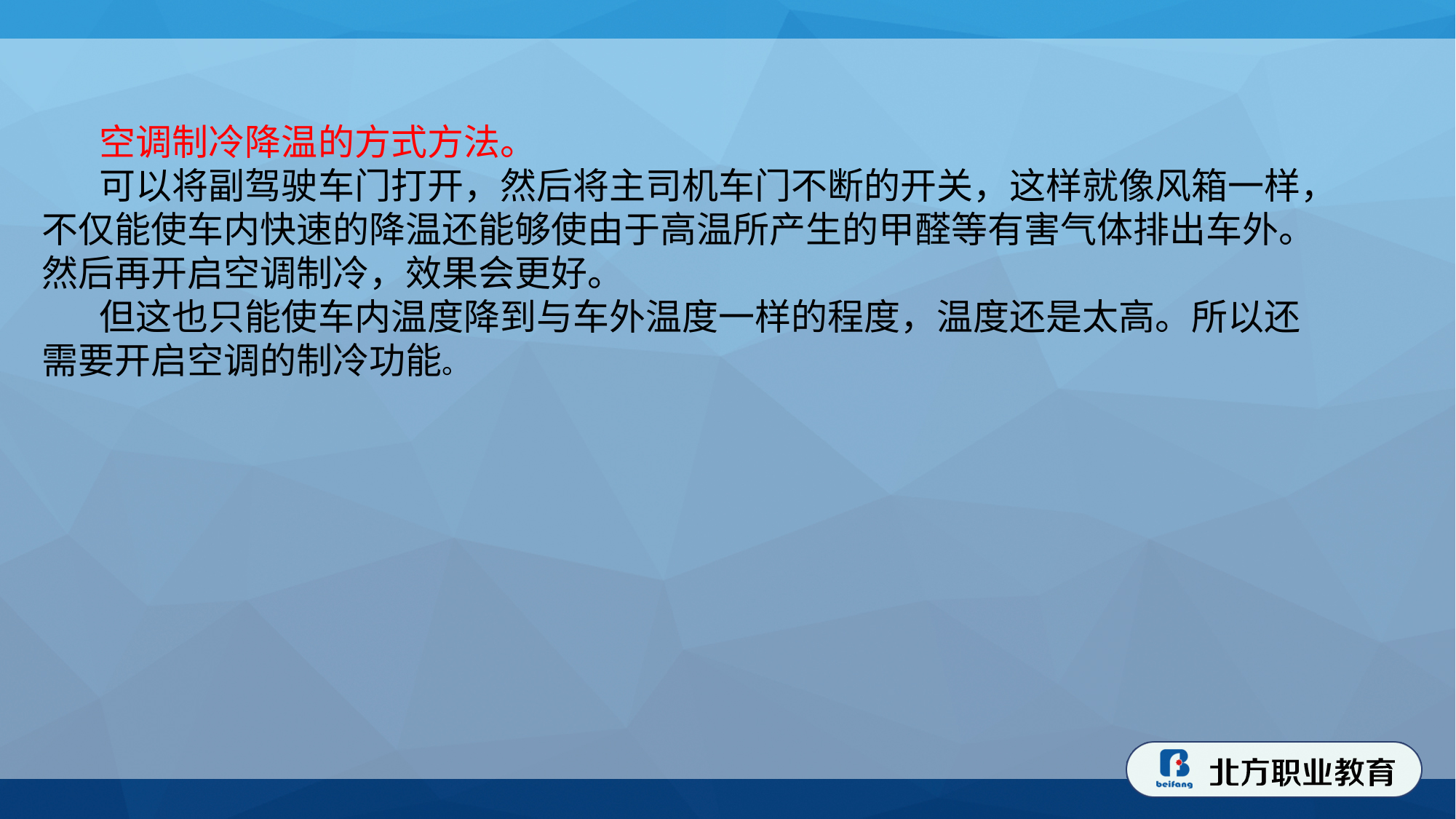

空调制冷降温的方式方法。
      可以将副驾驶车门打开，然后将主司机车门不断的开关，这样就像风箱一样，不仅能使车内快速的降温还能够使由于高温所产生的甲醛等有害气体排出车外。然后再开启空调制冷，效果会更好。
      但这也只能使车内温度降到与车外温度一样的程度，温度还是太高。所以还需要开启空调的制冷功能。